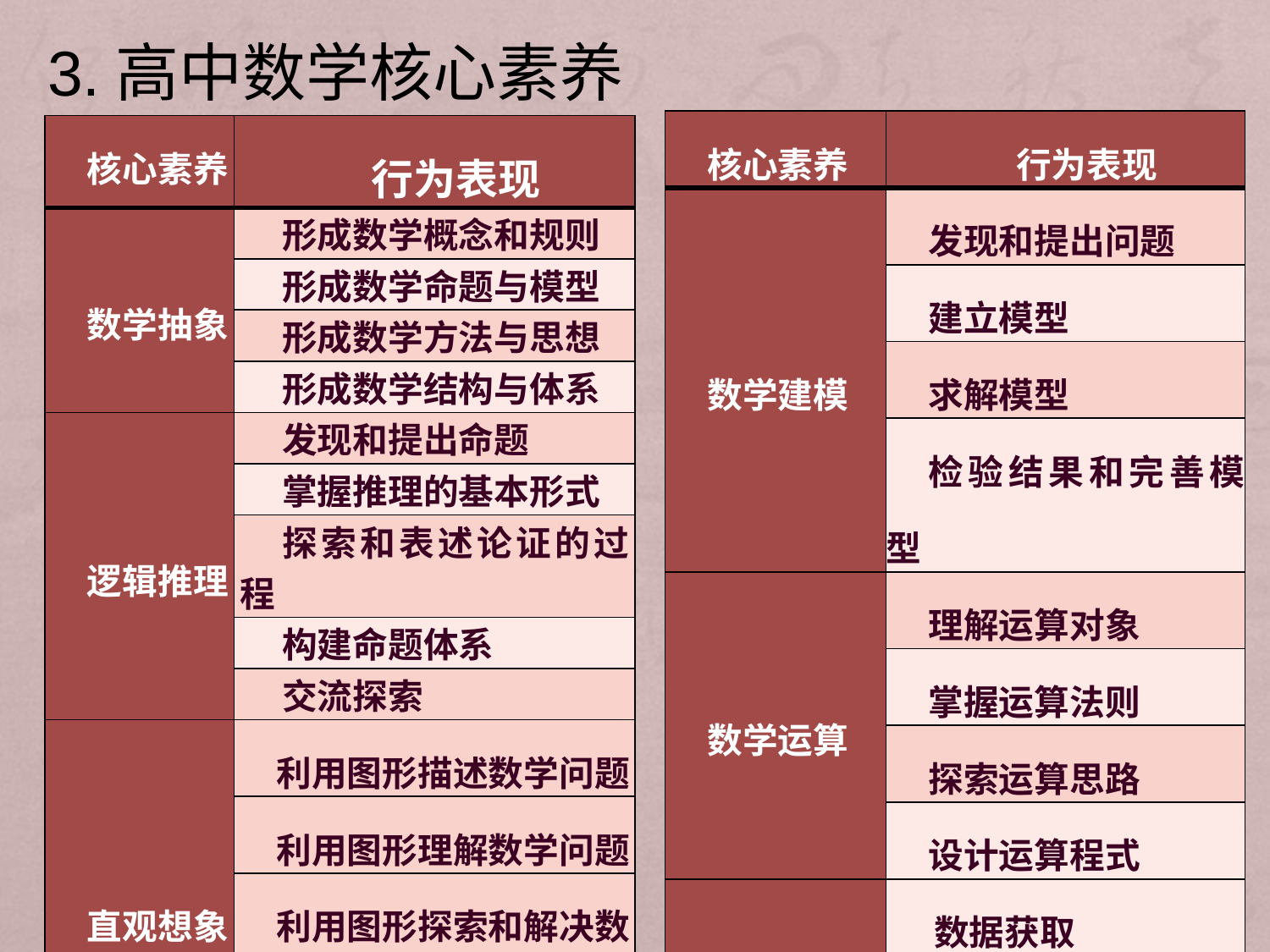

3.高中数学核心素养
| 核心素养 | 行为表现 |
| --- | --- |
| 数学建模 | 发现和提出问题 |
|  | 建立模型 |
|  | 求解模型 |
|  | 检验结果和完善模型 |
| 数学运算 | 理解运算对象 |
|  | 掌握运算法则 |
|  | 探索运算思路 |
|  | 设计运算程式 |
| 数据分析 | 数据获取 |
|  | 数据分析 |
|  | 知识构建 |
| 核心素养 | 行为表现 |
| --- | --- |
| 数学抽象 | 形成数学概念和规则 |
|  | 形成数学命题与模型 |
|  | 形成数学方法与思想 |
|  | 形成数学结构与体系 |
| 逻辑推理 | 发现和提出命题 |
|  | 掌握推理的基本形式 |
|  | 探索和表述论证的过程 |
|  | 构建命题体系 |
|  | 交流探索 |
| 直观想象 | 利用图形描述数学问题 |
|  | 利用图形理解数学问题 |
|  | 利用图形探索和解决数学问题 |
|  | 构建数学问题直观模型 |